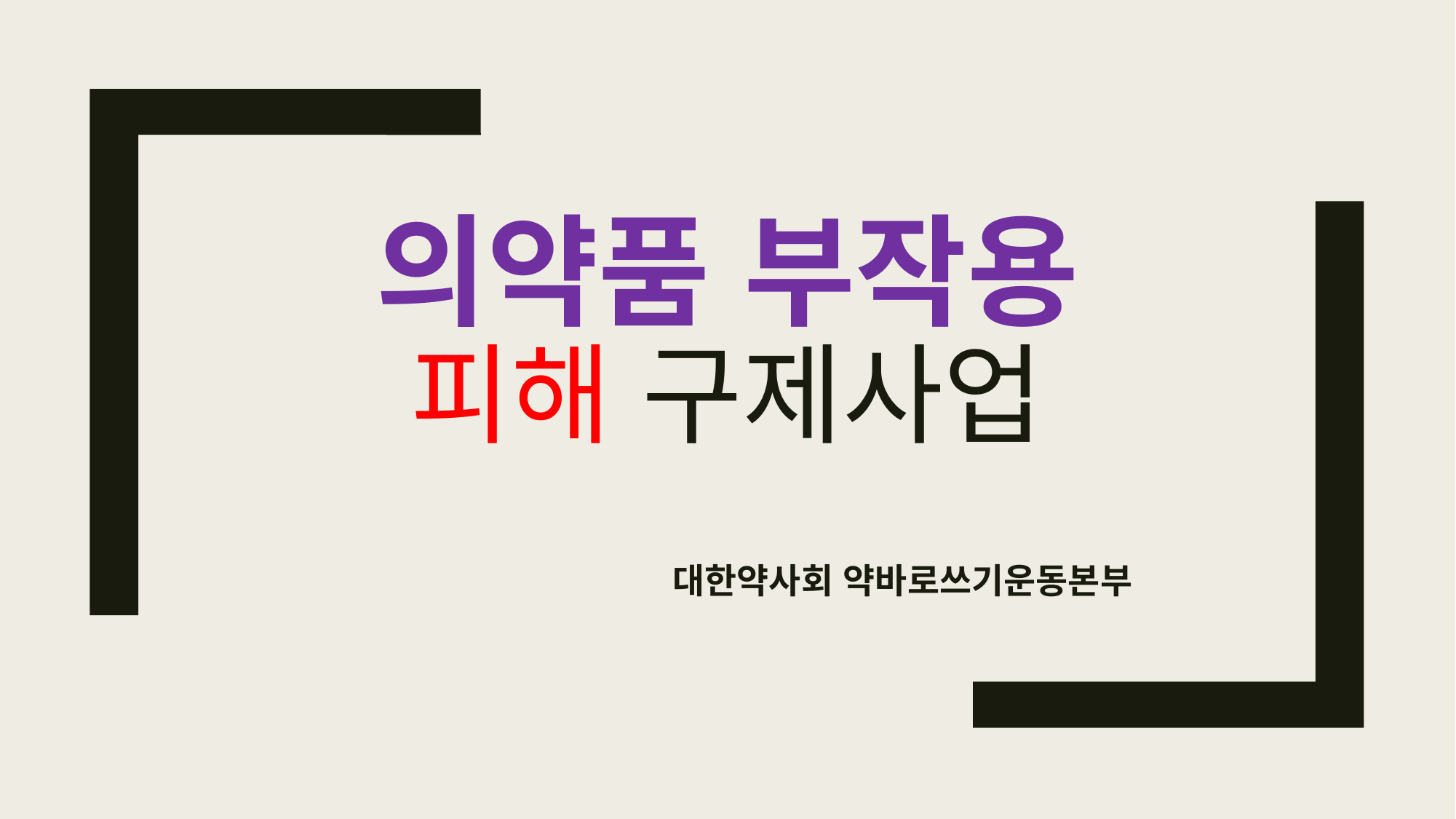

# 의약품 부작용 피해 구제사업
대한약사회 약바로쓰기운동본부